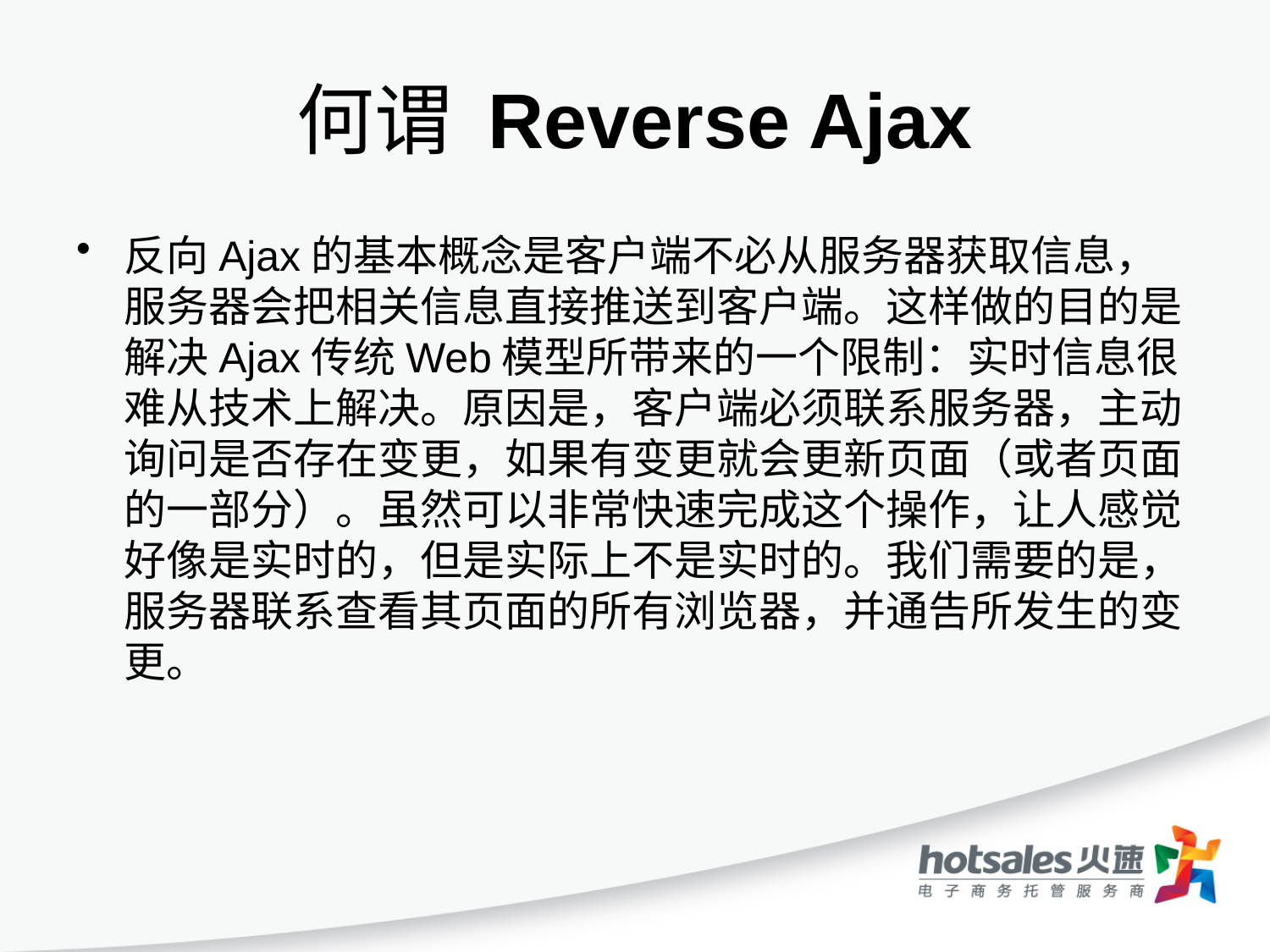

# 何谓 Reverse Ajax
反向Ajax的基本概念是客户端不必从服务器获取信息，服务器会把相关信息直接推送到客户端。这样做的目的是解决Ajax传统Web模型所带来的一个限制：实时信息很难从技术上解决。原因是，客户端必须联系服务器，主动询问是否存在变更，如果有变更就会更新页面（或者页面的一部分）。虽然可以非常快速完成这个操作，让人感觉好像是实时的，但是实际上不是实时的。我们需要的是，服务器联系查看其页面的所有浏览器，并通告所发生的变更。